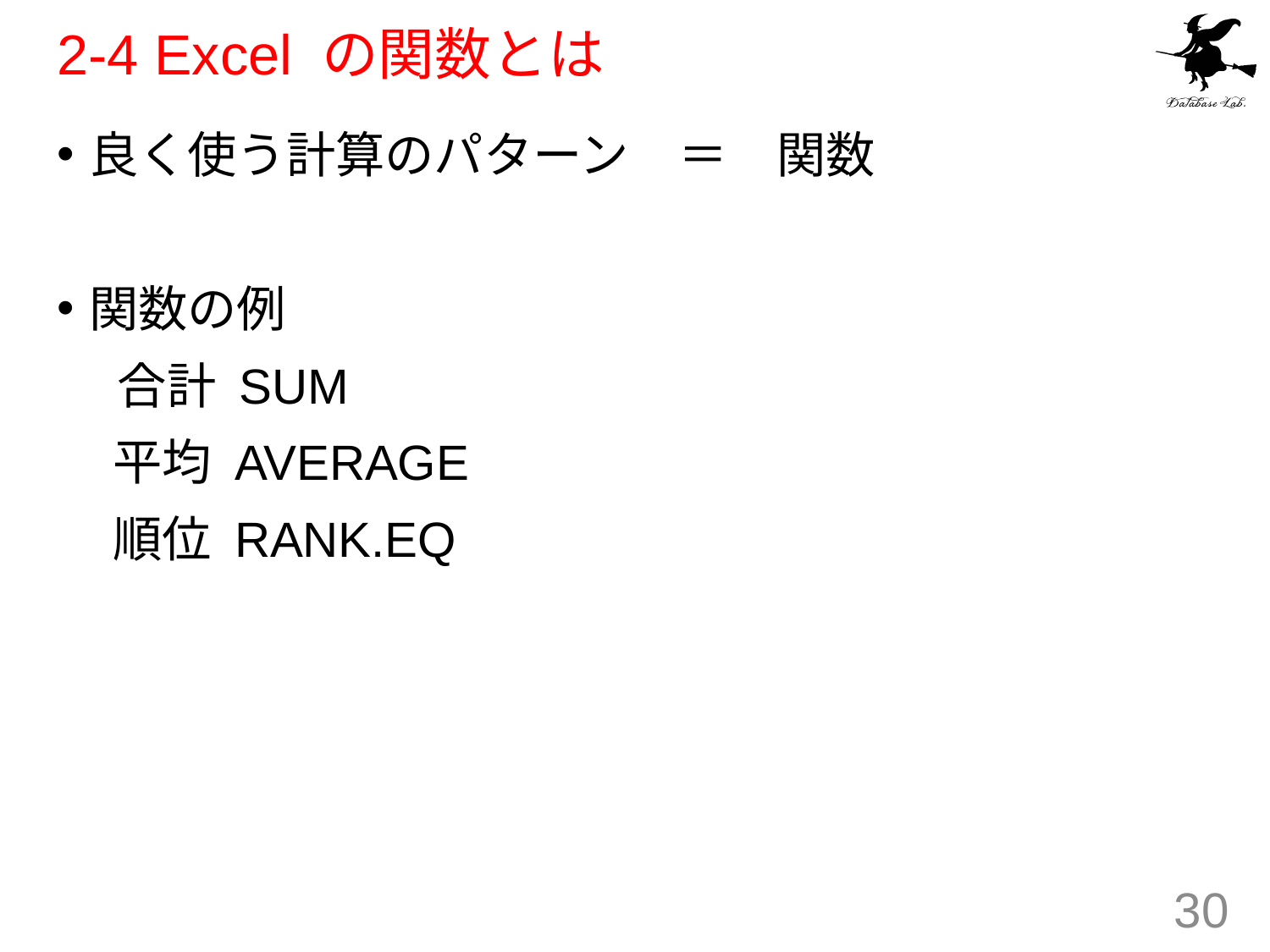

# 2-4 Excel の関数とは
良く使う計算のパターン　＝　関数

関数の例
　 合計 SUM
    平均 AVERAGE
    順位 RANK.EQ
30